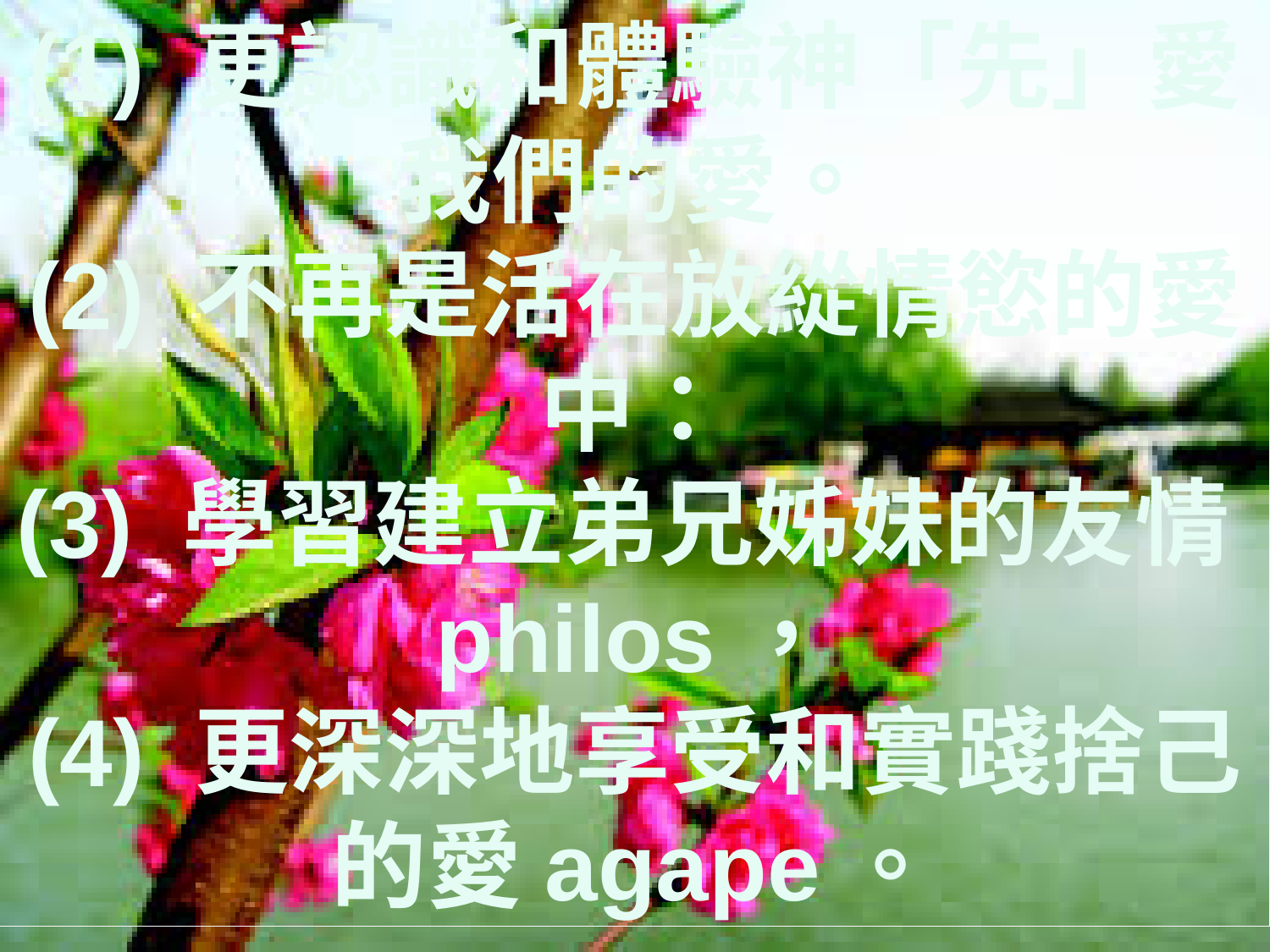

(1) 更認識和體驗神「先」愛我們的愛。
(2) 不再是活在放緃情慾的愛中：
(3) 學習建立弟兄姊妹的友情philos，
(4) 更深深地享受和實踐捨己的愛agape。